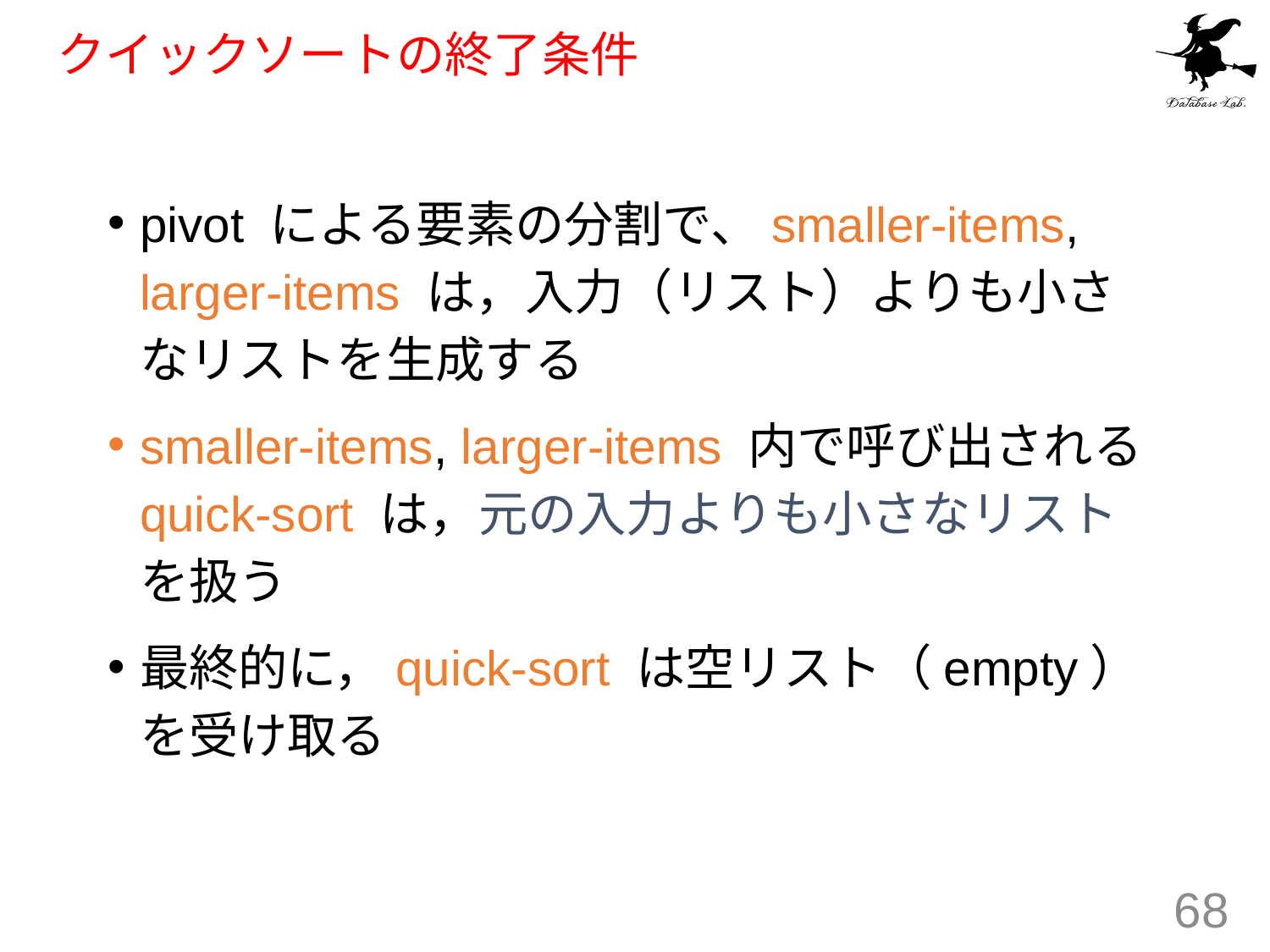

# クイックソートの終了条件
pivot による要素の分割で、smaller-items, larger-items は，入力（リスト）よりも小さなリストを生成する
smaller-items, larger-items 内で呼び出される quick-sort は，元の入力よりも小さなリストを扱う
最終的に，quick-sort は空リスト（empty）を受け取る
68